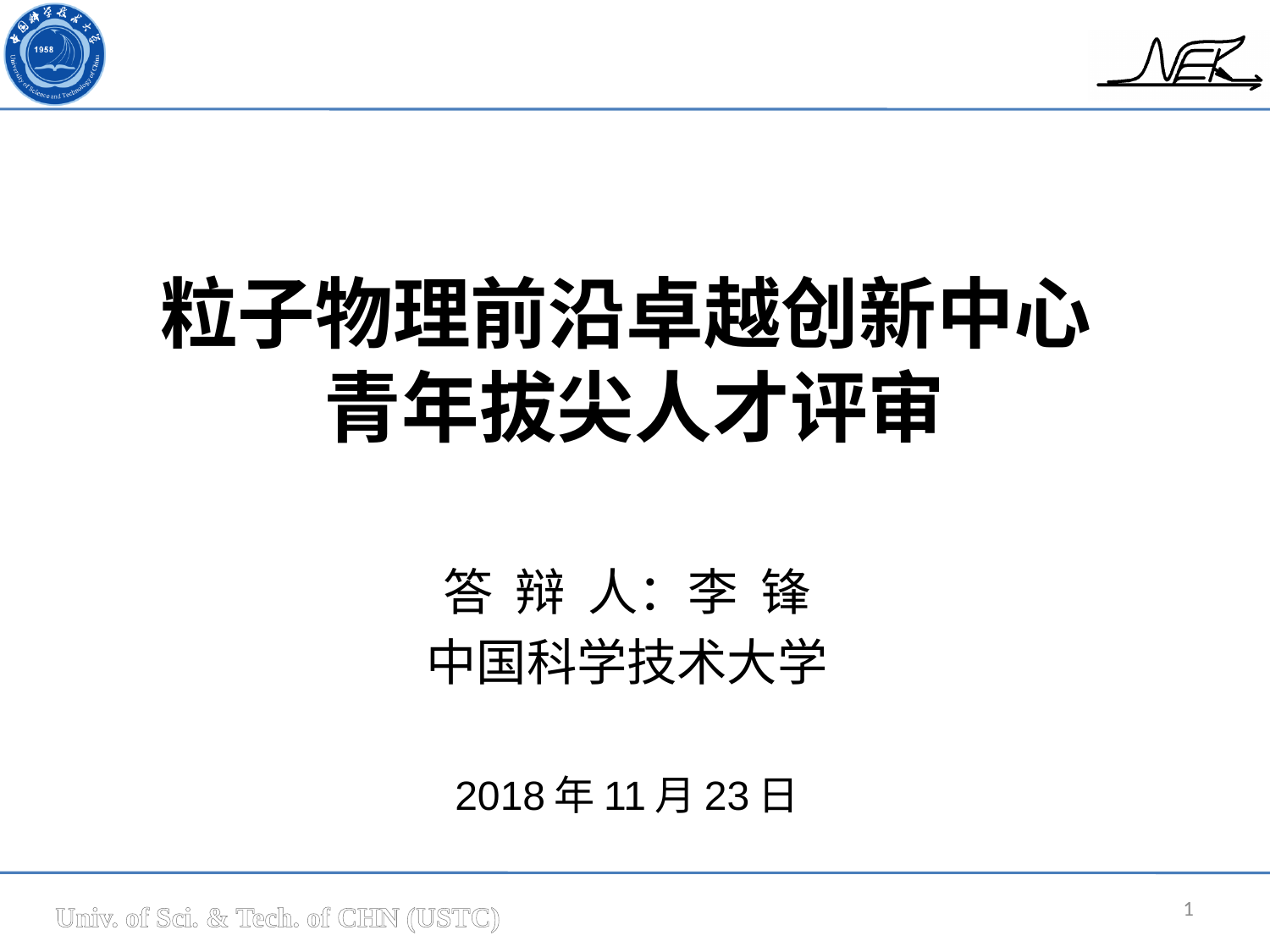

# 粒子物理前沿卓越创新中心 青年拔尖人才评审

答  辩  人：李  锋
中国科学技术大学

2018年11月23日
1